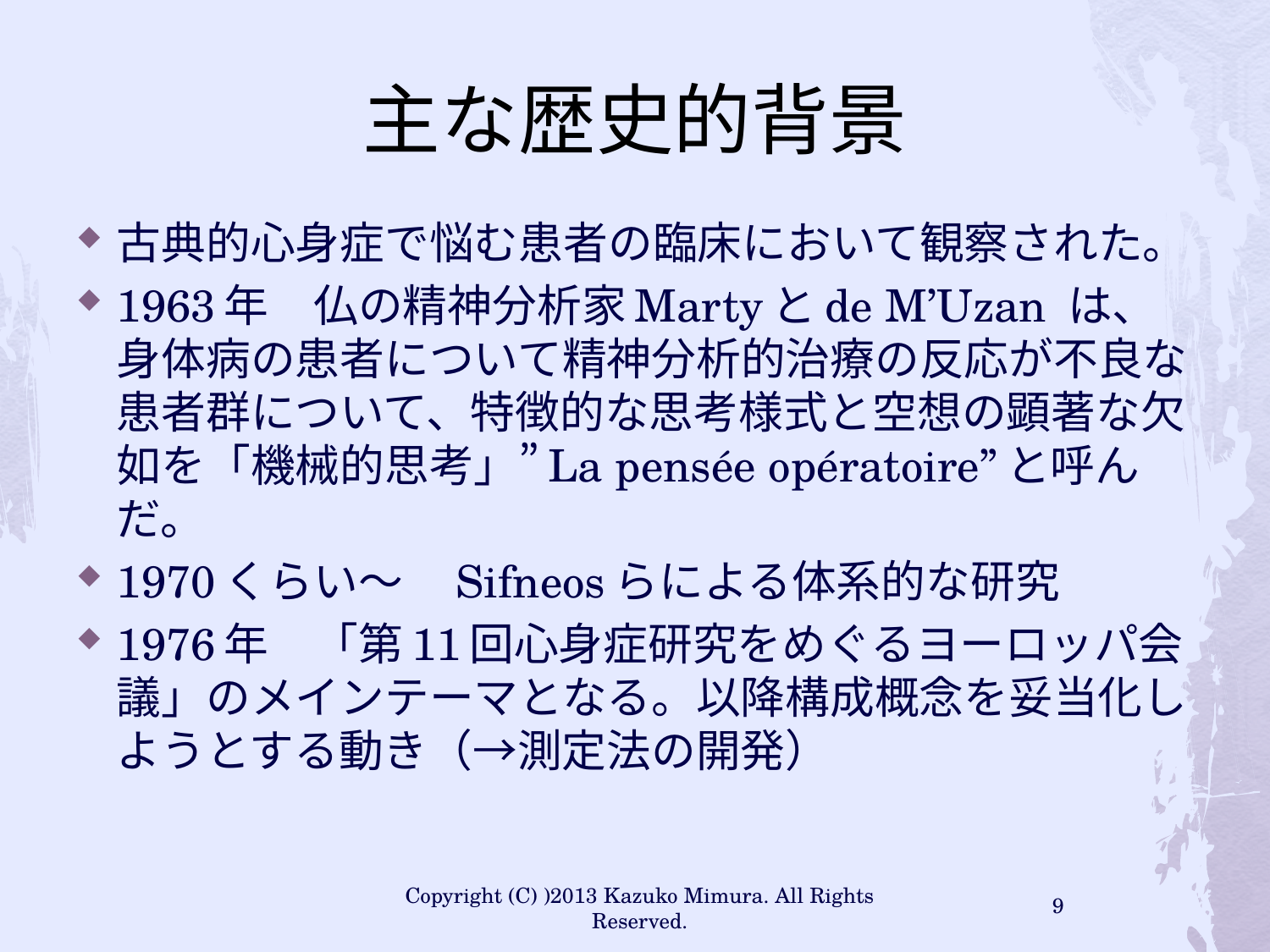

# 主な歴史的背景
古典的心身症で悩む患者の臨床において観察された。
1963年　仏の精神分析家Martyとde M’Uzan は、身体病の患者について精神分析的治療の反応が不良な患者群について、特徴的な思考様式と空想の顕著な欠如を「機械的思考」”La pensée opératoire”と呼んだ。
1970くらい～　Sifneosらによる体系的な研究
1976年　「第11回心身症研究をめぐるヨーロッパ会議」のメインテーマとなる。以降構成概念を妥当化しようとする動き（→測定法の開発）
Copyright (C) )2013 Kazuko Mimura. All Rights Reserved.
9